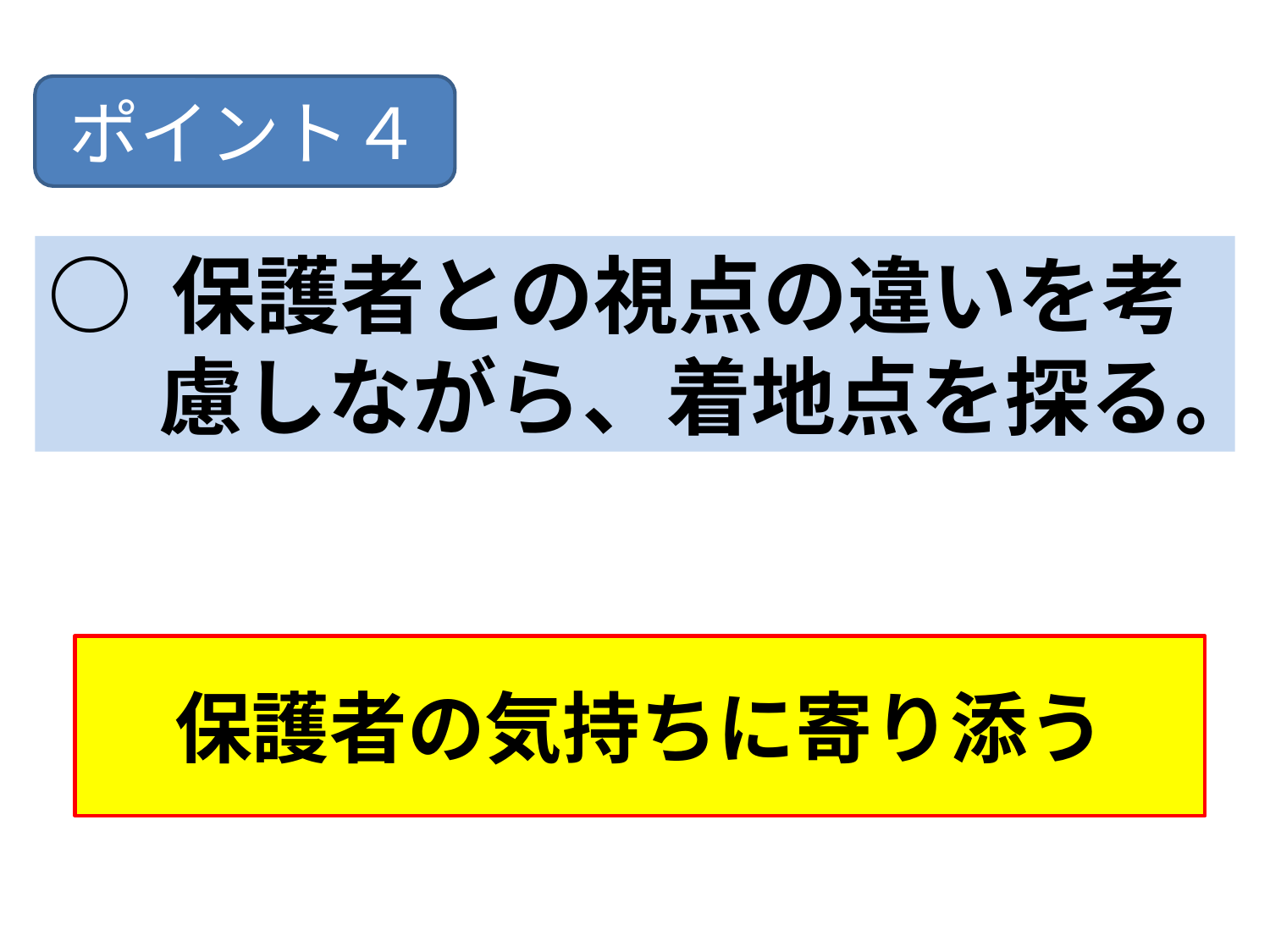

ポイント４
○ 保護者との視点の違いを考慮しながら、着地点を探る。
# 保護者の気持ちに寄り添う